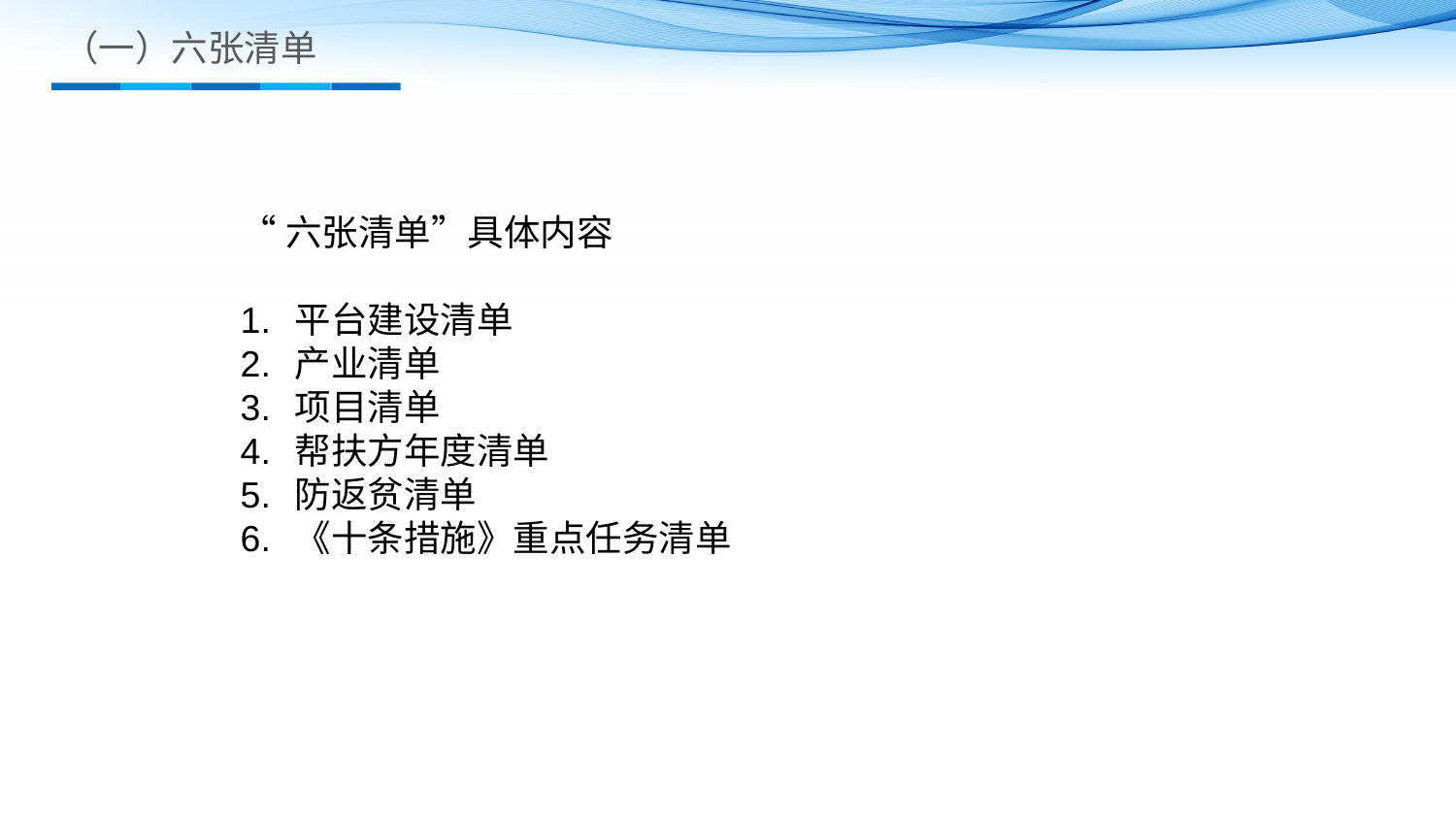

（一）六张清单

“六张清单”具体内容

平台建设清单
产业清单
项目清单
帮扶方年度清单
防返贫清单
《十条措施》重点任务清单